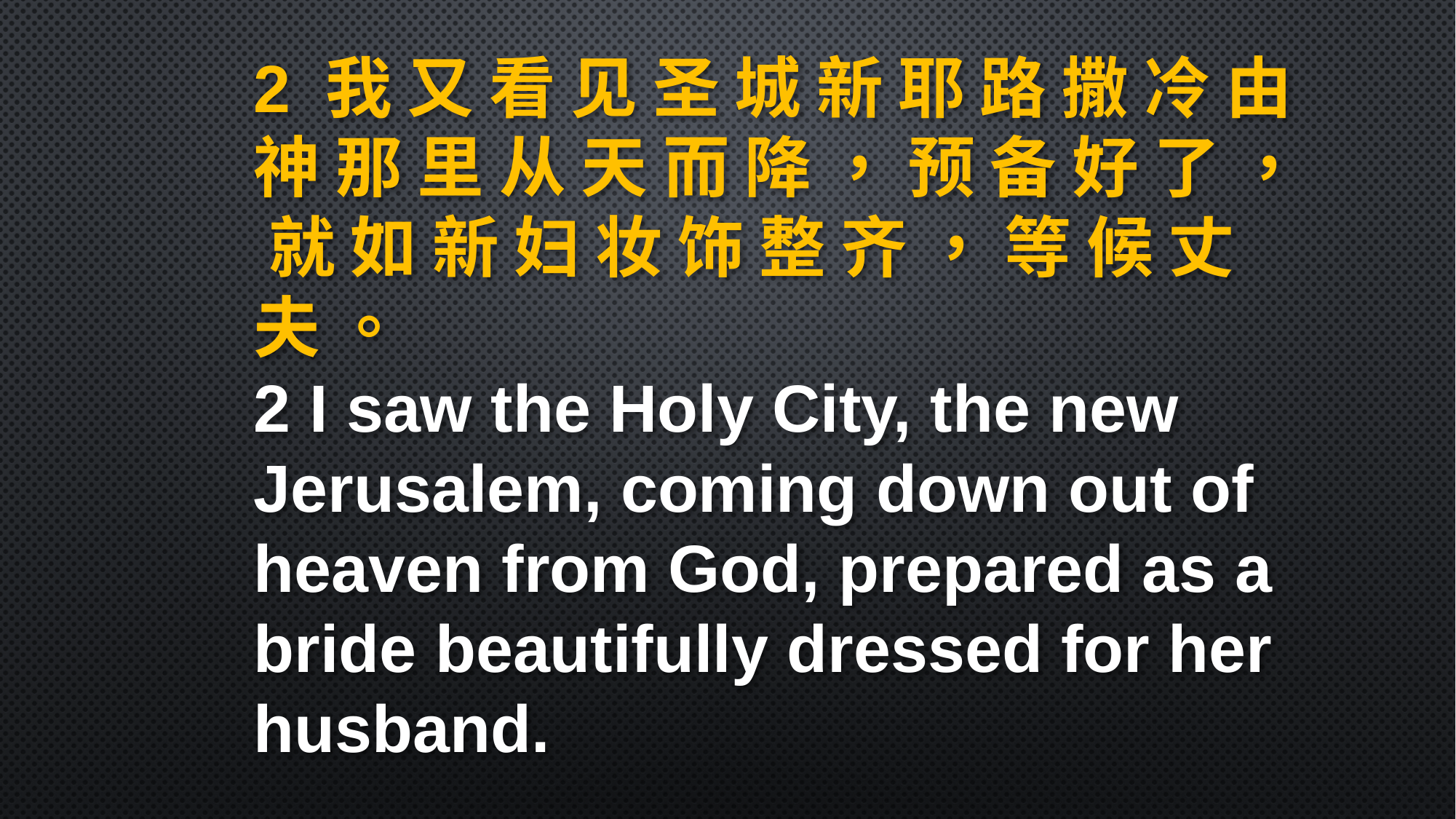

2 我 又 看 见 圣 城 新 耶 路 撒 冷 由 神 那 里 从 天 而 降 ， 预 备 好 了 ， 就 如 新 妇 妆 饰 整 齐 ， 等 候 丈 夫 。
2 I saw the Holy City, the new Jerusalem, coming down out of heaven from God, prepared as a bride beautifully dressed for her husband.